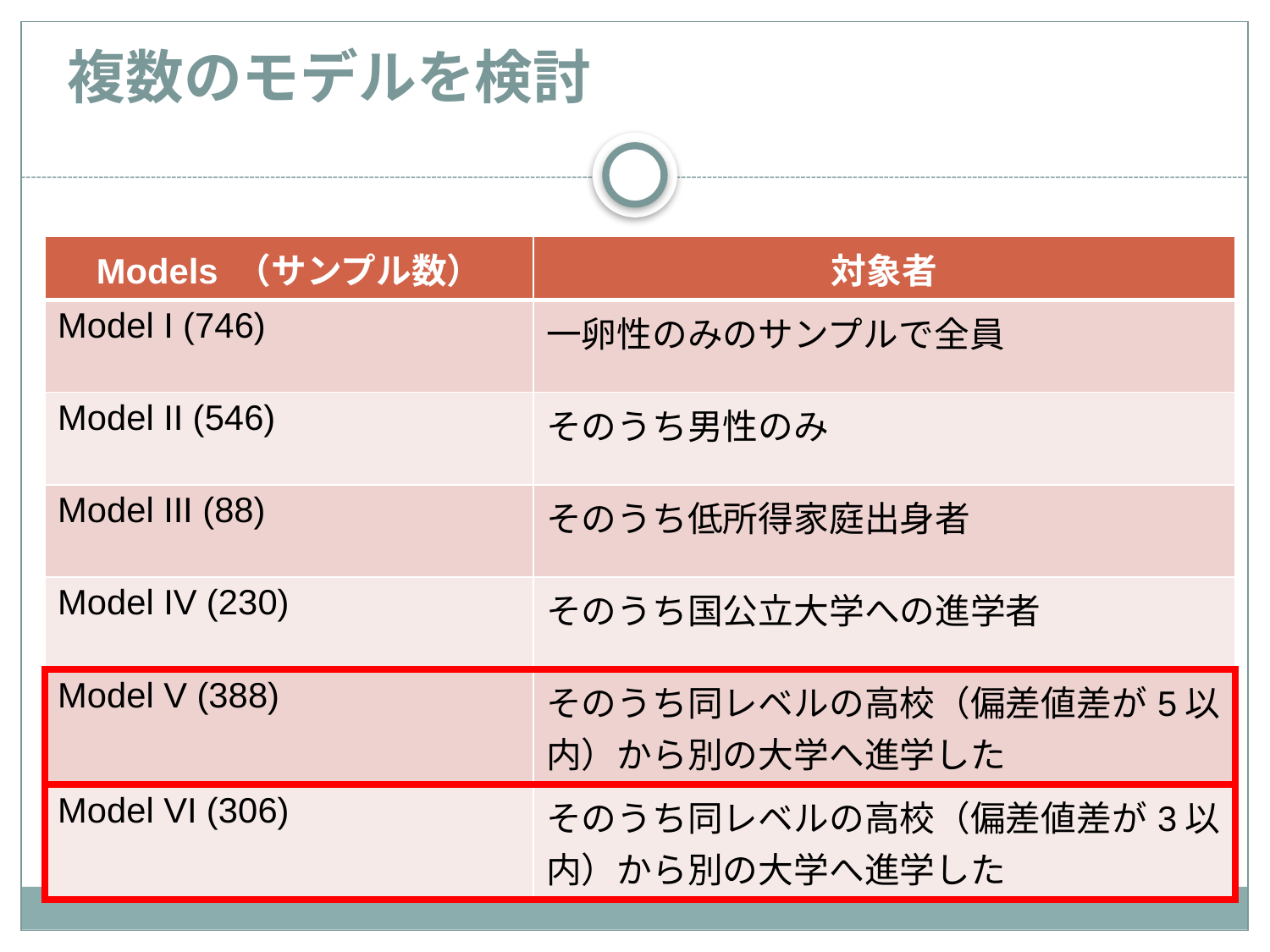

# 複数のモデルを検討
| Models （サンプル数） | 対象者 |
| --- | --- |
| Model I (746) | 一卵性のみのサンプルで全員 |
| Model II (546) | そのうち男性のみ |
| Model III (88) | そのうち低所得家庭出身者 |
| Model IV (230) | そのうち国公立大学への進学者 |
| Model V (388) | そのうち同レベルの高校（偏差値差が5以内）から別の大学へ進学した |
| Model VI (306) | そのうち同レベルの高校（偏差値差が3以内）から別の大学へ進学した |